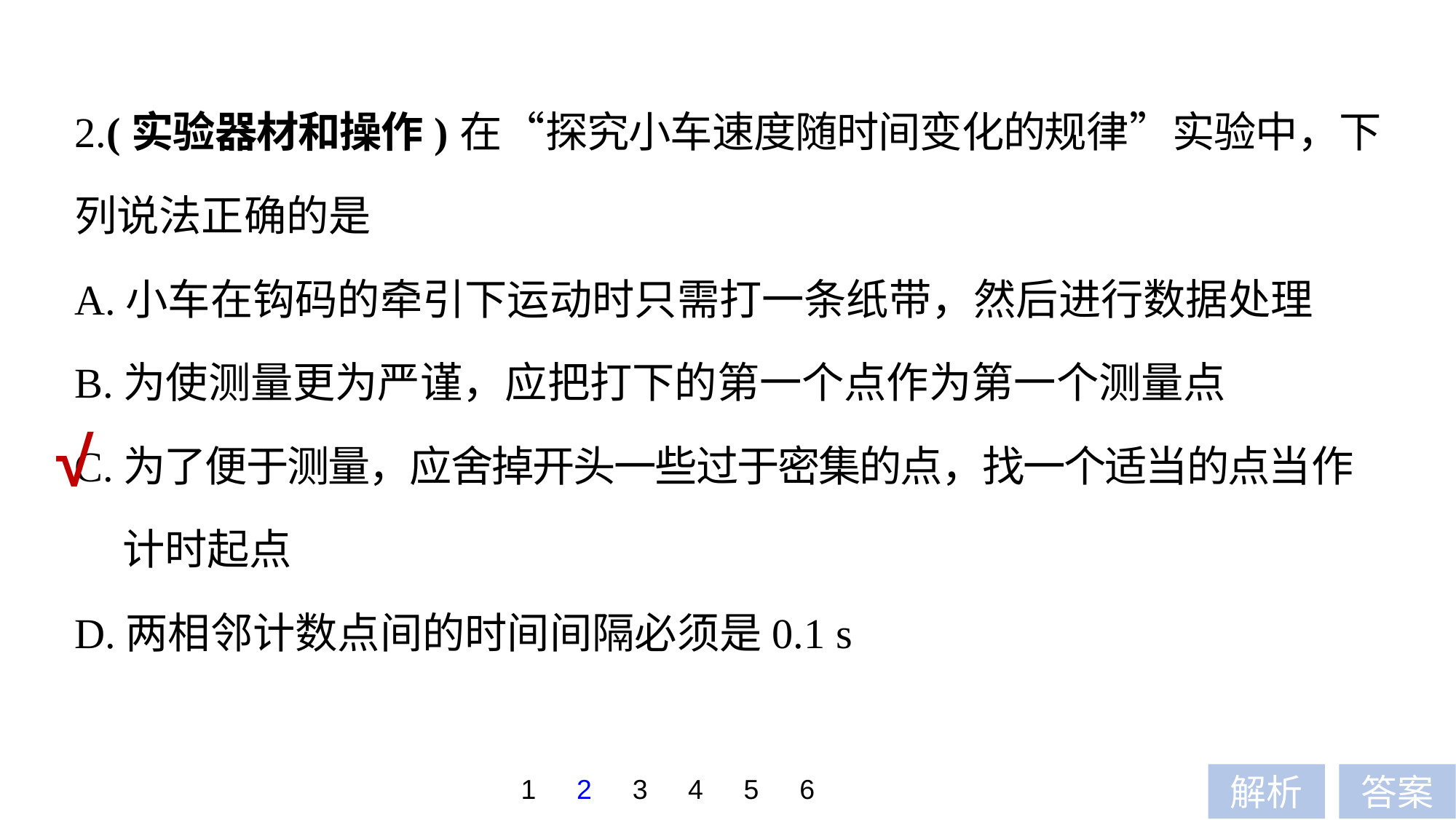

2.(实验器材和操作)在“探究小车速度随时间变化的规律”实验中，下列说法正确的是
A.小车在钩码的牵引下运动时只需打一条纸带，然后进行数据处理
B.为使测量更为严谨，应把打下的第一个点作为第一个测量点
C.为了便于测量，应舍掉开头一些过于密集的点，找一个适当的点当作
    计时起点
D.两相邻计数点间的时间间隔必须是0.1 s
√
1
2
3
4
5
6
解析
答案